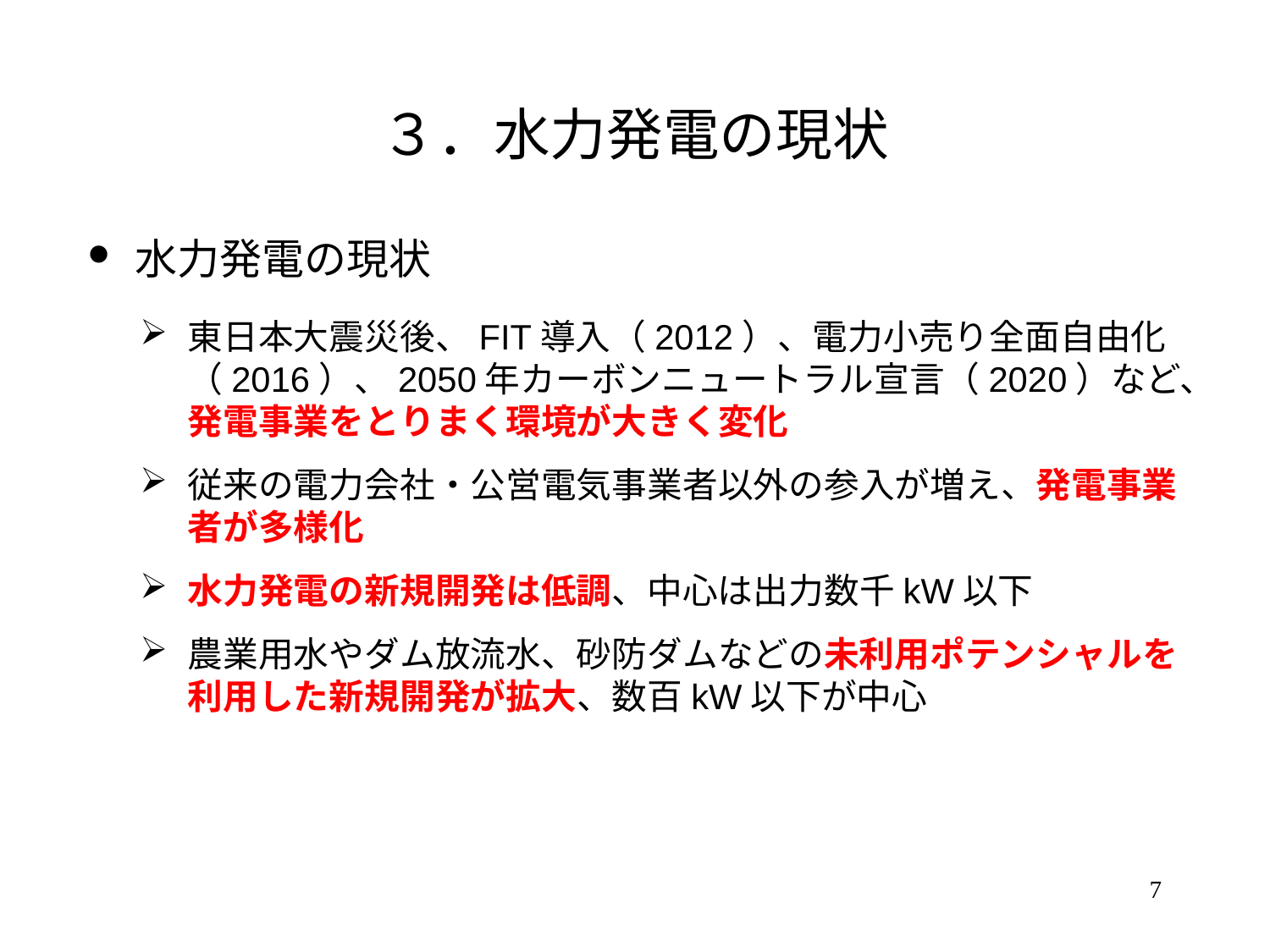

# ３．水力発電の現状
水力発電の現状
東日本大震災後、FIT導入（2012）、電力小売り全面自由化（2016）、2050年カーボンニュートラル宣言（2020）など、発電事業をとりまく環境が大きく変化
従来の電力会社・公営電気事業者以外の参入が増え、発電事業者が多様化
水力発電の新規開発は低調、中心は出力数千kW以下
農業用水やダム放流水、砂防ダムなどの未利用ポテンシャルを利用した新規開発が拡大、数百kW以下が中心
7